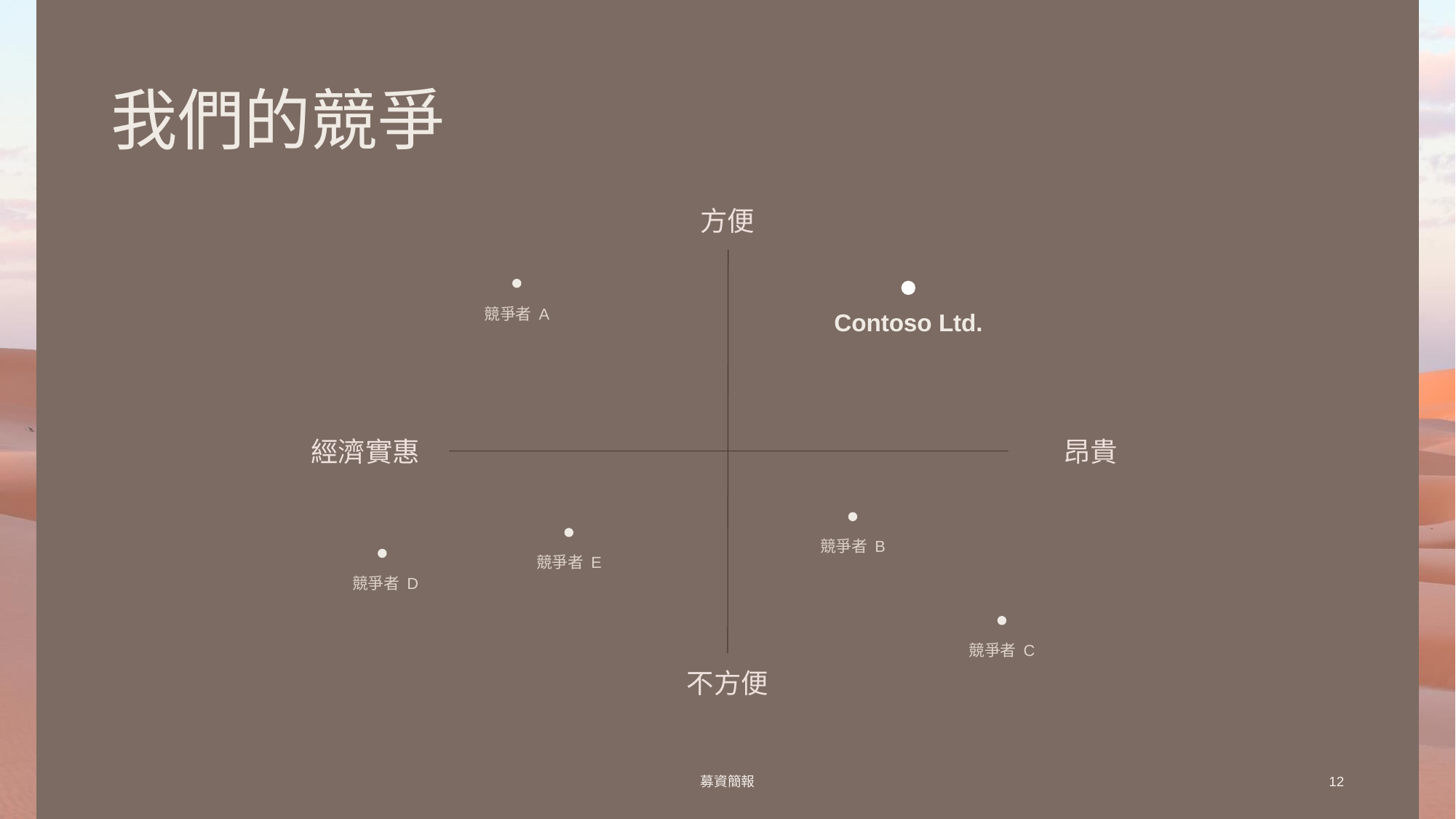

# 我們的競爭
方便
Contoso Ltd.

競爭者 A
經濟實惠
昂貴

競爭者 B

競爭者 E

競爭者 D

競爭者 C
不方便
募資簡報
12